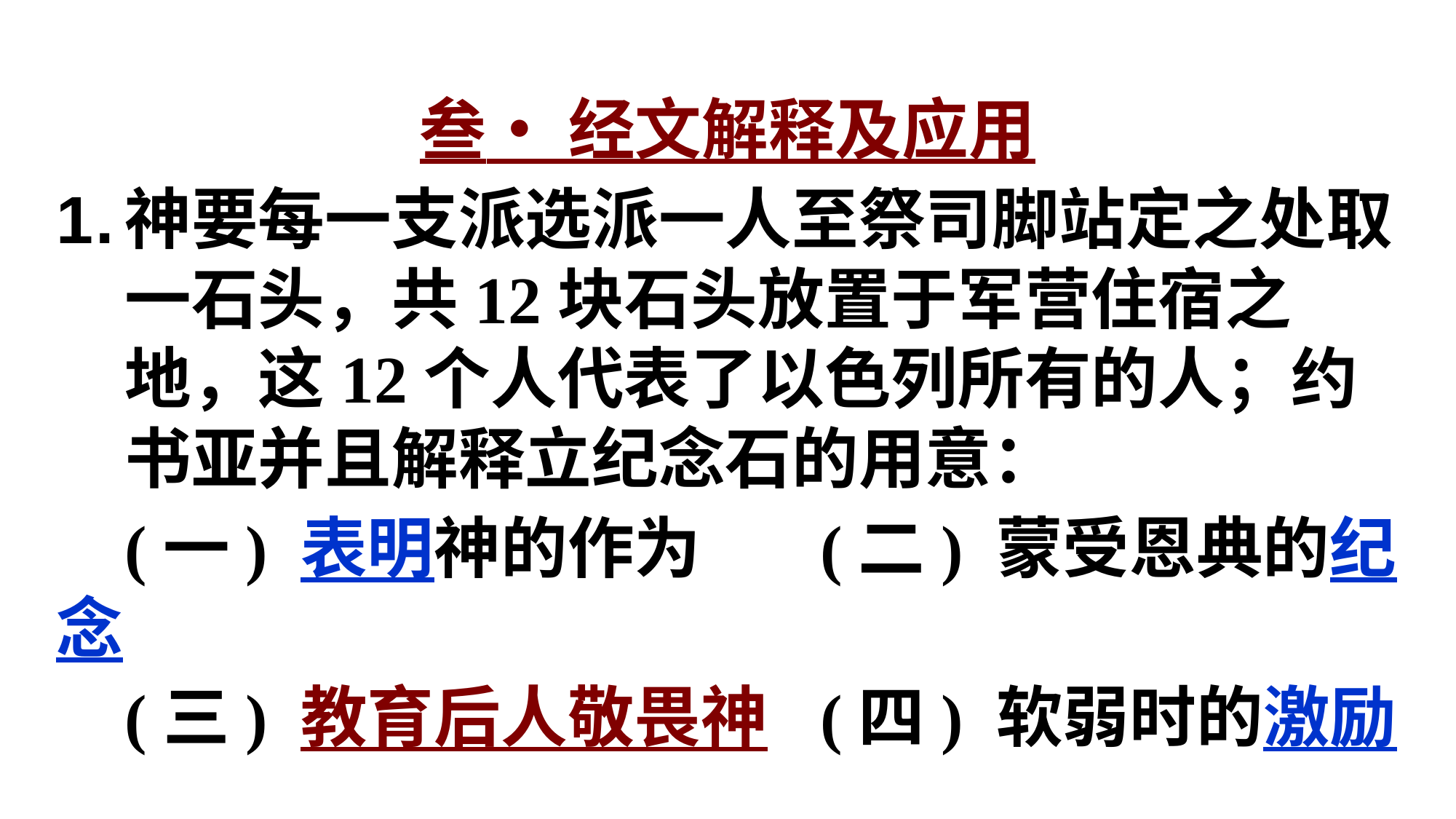

叁‧ 经文解释及应用
神要每一支派选派一人至祭司脚站定之处取一石头，共12块石头放置于军营住宿之地，这12个人代表了以色列所有的人；约书亚并且解释立纪念石的用意：
(一) 表明神的作为  	(二) 蒙受恩典的纪念
(三) 教育后人敬畏神	(四) 软弱时的激励